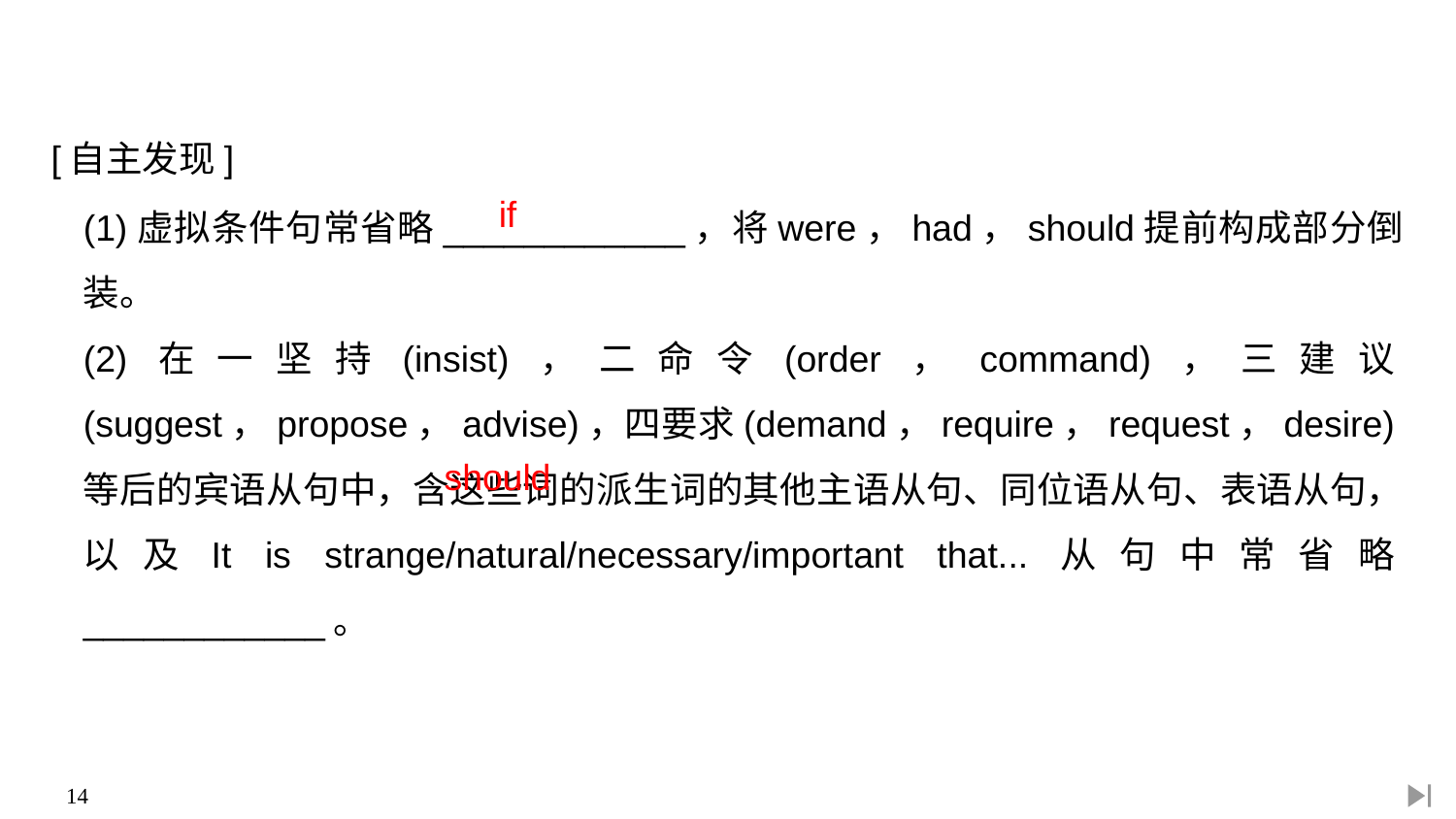

[自主发现]
(1)虚拟条件句常省略____________，将were，had，should提前构成部分倒装。
(2)在一坚持(insist)，二命令(order，command)，三建议(suggest，propose，advise)，四要求(demand，require，request，desire)等后的宾语从句中，含这些词的派生词的其他主语从句、同位语从句、表语从句，以及It is strange/natural/necessary/important that...从句中常省略____________。
if
should